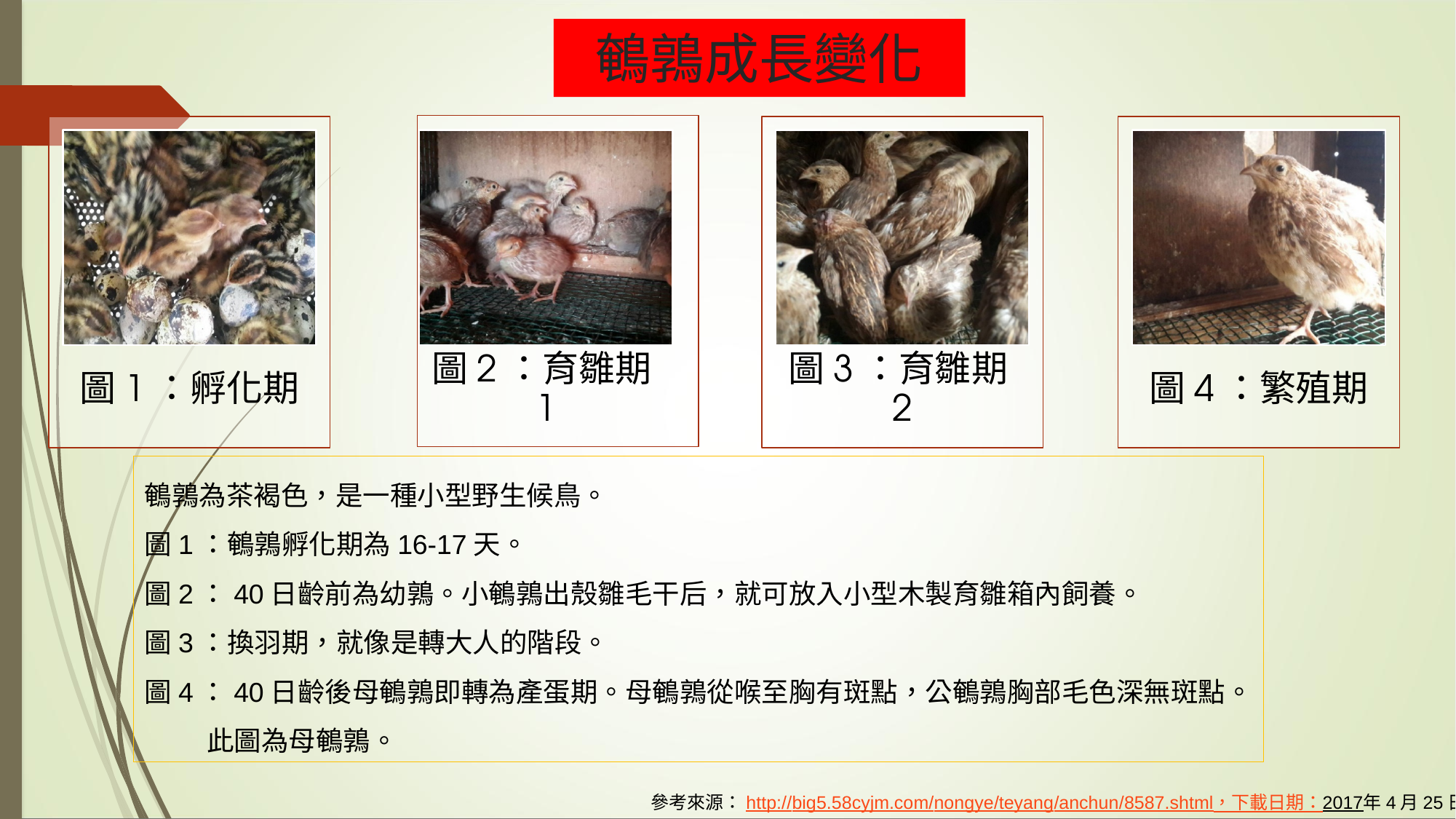

圖1：孵化期
圖2：育雛期1
圖3：育雛期2
圖4：繁殖期
鵪鶉成長變化
鵪鶉為茶褐色，是一種小型野生候鳥。
圖1：鵪鶉孵化期為16-17天。
圖2：40日齡前為幼鶉。小鵪鶉出殼雛毛干后，就可放入小型木製育雛箱內飼養。
圖3：換羽期，就像是轉大人的階段。
圖4：40日齡後母鵪鶉即轉為產蛋期。母鵪鶉從喉至胸有斑點，公鵪鶉胸部毛色深無斑點。
         此圖為母鵪鶉。
參考來源：http://big5.58cyjm.com/nongye/teyang/anchun/8587.shtml，下載日期：2017年4月25日